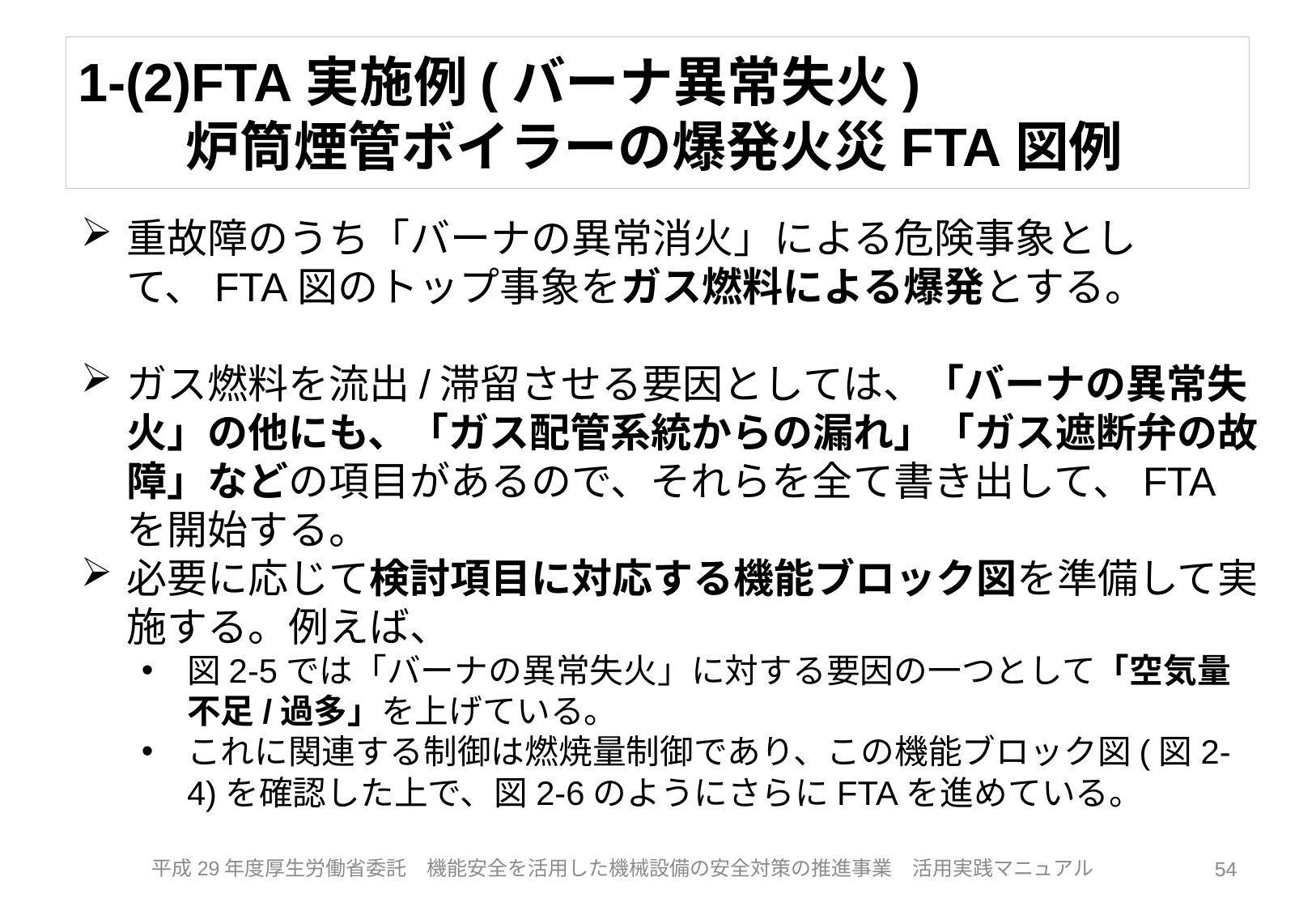

# 1-(2)FTA実施例(バーナ異常失火) 　　炉筒煙管ボイラーの爆発火災FTA図例
重故障のうち「バーナの異常消火」による危険事象として、FTA図のトップ事象をガス燃料による爆発とする。

ガス燃料を流出/滞留させる要因としては、「バーナの異常失火」の他にも、「ガス配管系統からの漏れ」「ガス遮断弁の故障」などの項目があるので、それらを全て書き出して、FTAを開始する。
必要に応じて検討項目に対応する機能ブロック図を準備して実施する。例えば、
図2-5では「バーナの異常失火」に対する要因の一つとして「空気量不足/過多」を上げている。
これに関連する制御は燃焼量制御であり、この機能ブロック図(図2-4)を確認した上で、図2-6のようにさらにFTAを進めている。
54
平成29年度厚生労働省委託　機能安全を活用した機械設備の安全対策の推進事業　活用実践マニュアル